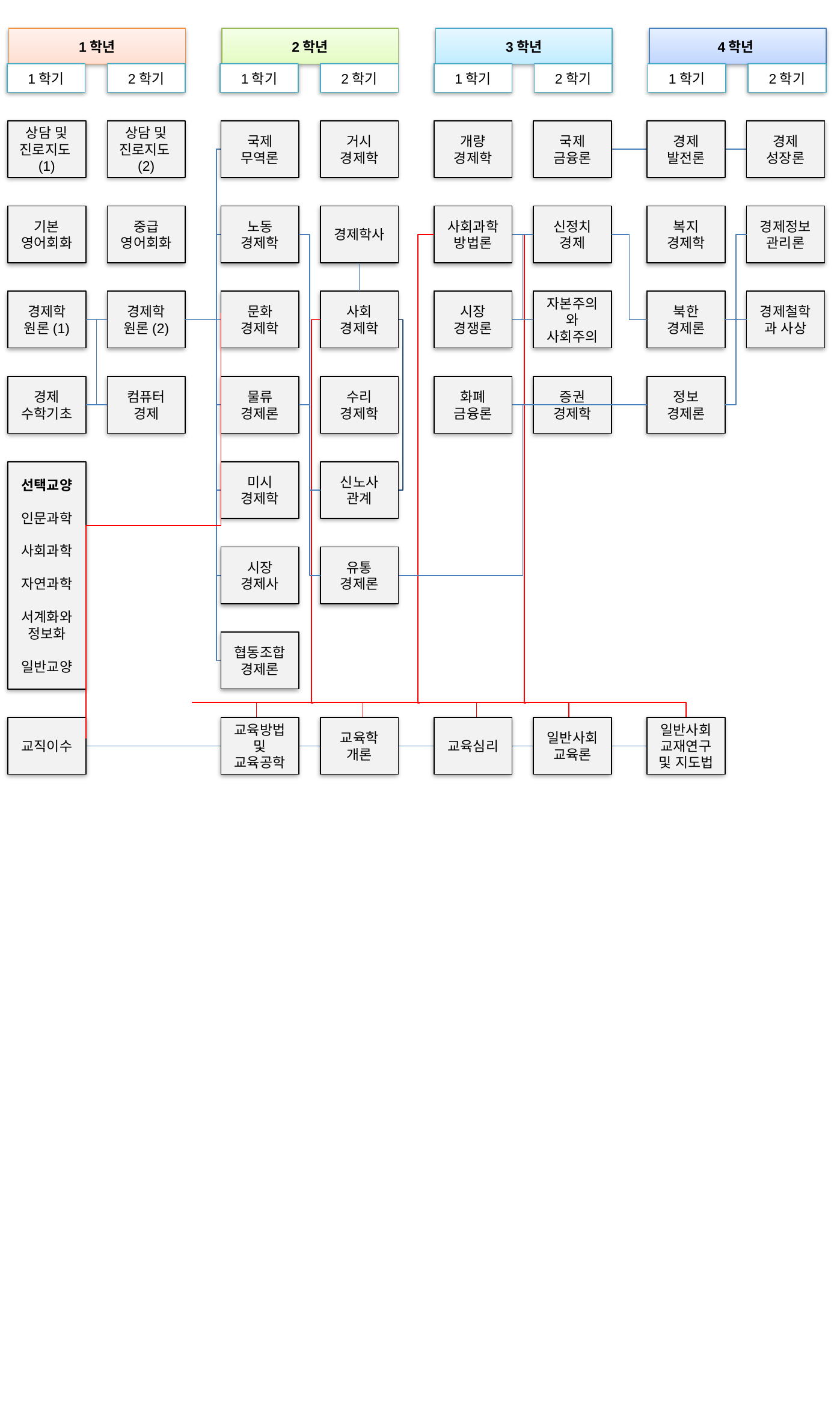

1학년
2학년
3학년
4학년
1학기
2학기
1학기
2학기
1학기
2학기
1학기
2학기
상담 및
진로지도(1)
상담 및
진로지도(2)
국제
무역론
거시
경제학
개량
경제학
국제
금융론
경제
발전론
경제
성장론
기본
영어회화
중급
영어회화
노동
경제학
경제학사
사회과학
방법론
신정치
경제
복지
경제학
경제정보
관리론
경제학
원론(1)
경제학
원론(2)
문화
경제학
사회
경제학
시장
경쟁론
자본주의
와
사회주의
북한
경제론
경제철학
과 사상
경제
수학기초
컴퓨터
경제
물류
경제론
수리
경제학
화폐
금융론
증권
경제학
정보
경제론
선택교양

인문과학

사회과학

자연과학

서계화와 정보화

일반교양
미시
경제학
신노사
관계
시장
경제사
유통
경제론
협동조합
경제론
교직이수
교육방법
및
교육공학
교육학
개론
교육심리
일반사회
교육론
일반사회교재연구 및 지도법